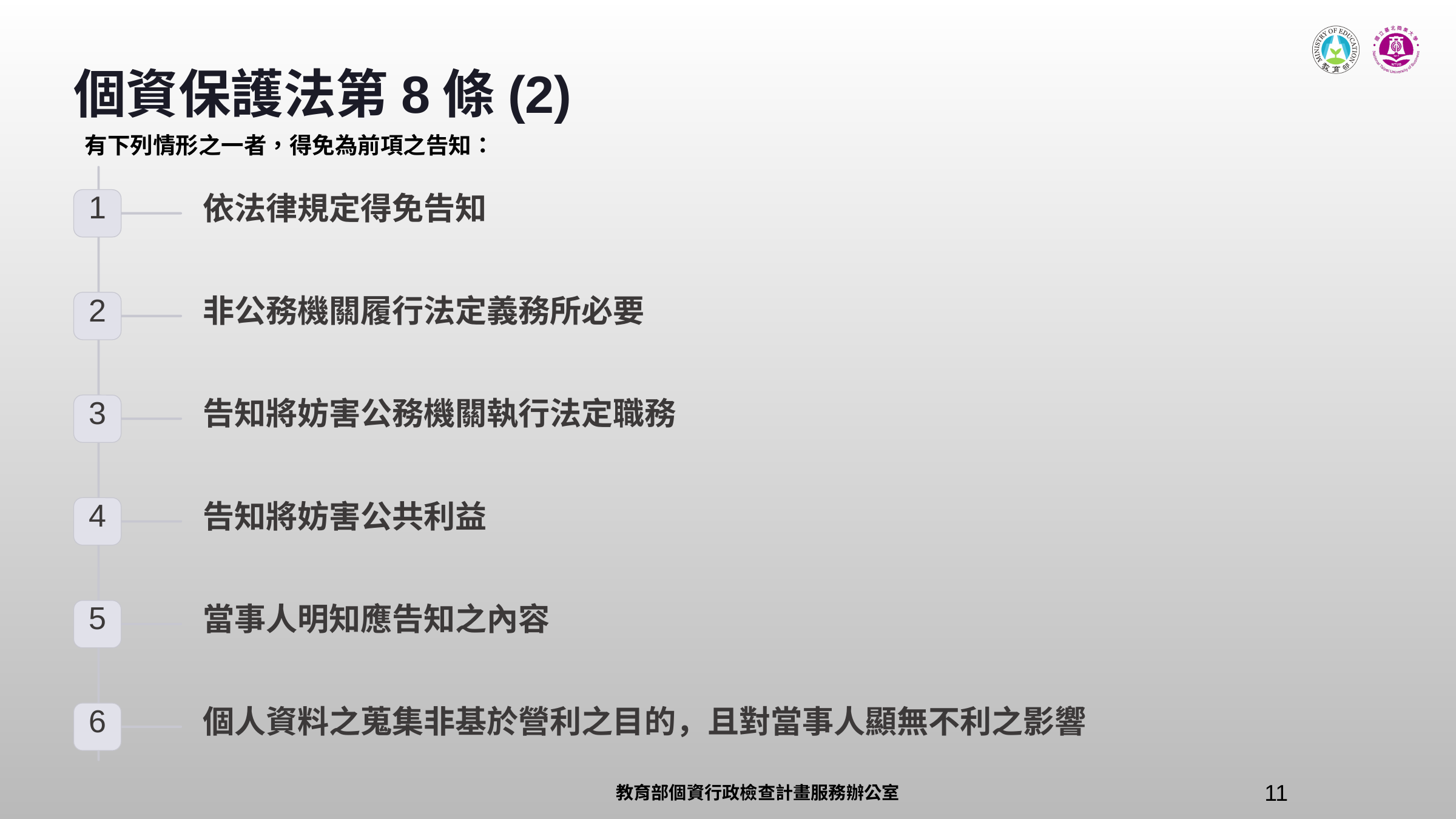

個資保護法第8條(2)
有下列情形之一者，得免為前項之告知：

依法律規定得免告知

1

非公務機關履行法定義務所必要

2

告知將妨害公務機關執行法定職務

3

告知將妨害公共利益

4

當事人明知應告知之內容

5

個人資料之蒐集非基於營利之目的，且對當事人顯無不利之影響

6